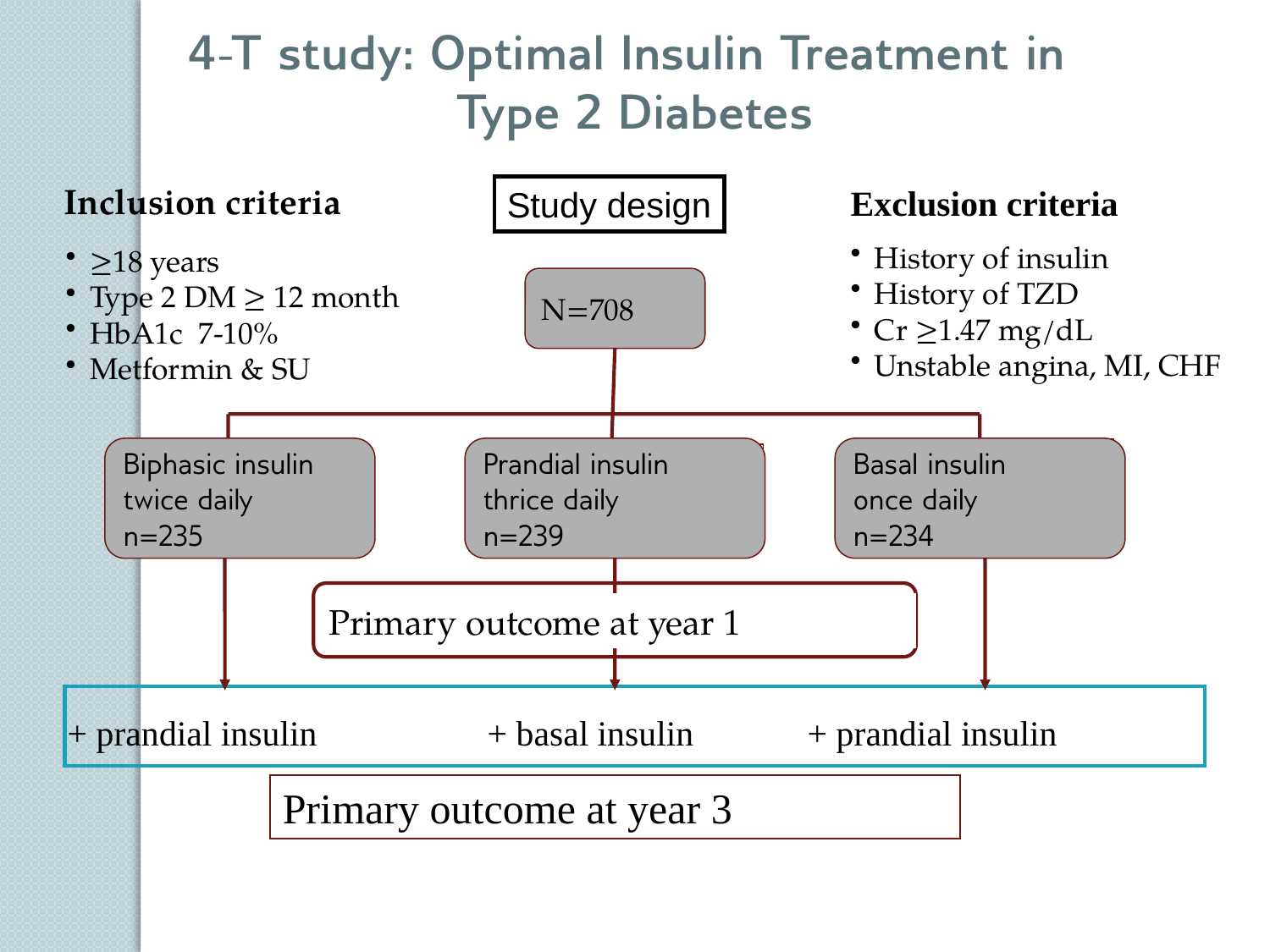

4-T study: Optimal Insulin Treatment in
Type 2 Diabetes
Inclusion criteria
Exclusion criteria
Study design
History of insulin
History of TZD
Cr ≥1.47 mg/dL
Unstable angina, MI, CHF
≥18 years
Type 2 DM ≥ 12 month
HbA1c  7-10%
Metformin & SU

N=708

基础地特胰岛素

2x/day
n=235
3x/day
N=239
餐时门冬胰岛素
双相门冬胰岛素
1x/day
N=234
Biphasic insulin
twice daily
n=235
Prandial insulin
thrice daily
n=239
Basal insulin
once daily
n=234

+ prandial insulin
+ basal insulin
+ prandial insulin
Primary outcome at year 3

Primary outcome at year 1